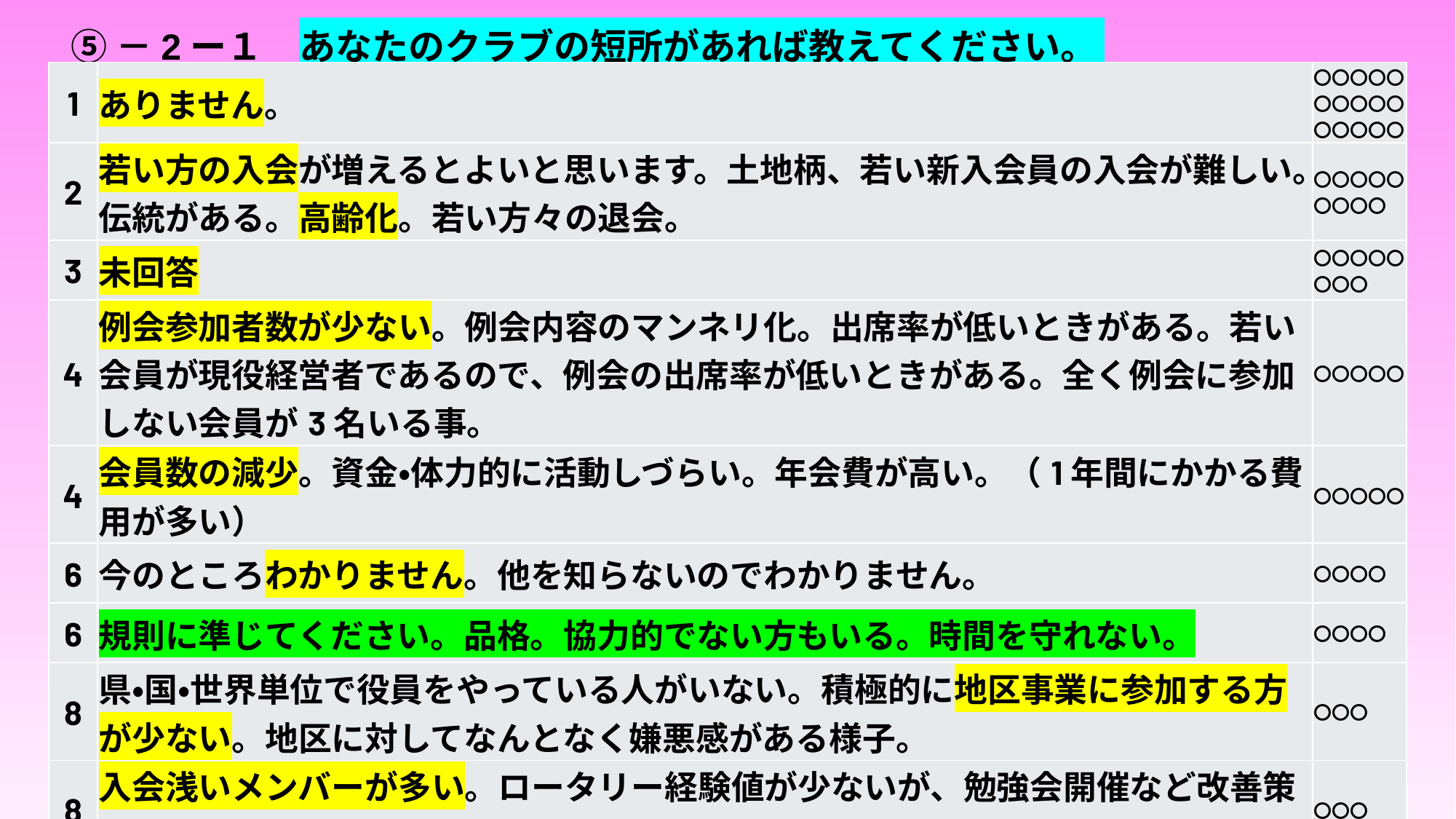

# ⑤－2ー１　あなたのクラブの短所があれば教えてください。
| 1 | ありません。 | 〇〇〇〇〇〇〇〇〇〇〇〇〇〇〇 |
| --- | --- | --- |
| 2 | 若い方の入会が増えるとよいと思います。土地柄、若い新入会員の入会が難しい。伝統がある。高齢化。若い方々の退会。 | 〇〇〇〇〇〇〇〇〇 |
| 3 | 未回答 | 〇〇〇〇〇〇〇〇 |
| 4 | 例会参加者数が少ない。例会内容のマンネリ化。出席率が低いときがある。若い会員が現役経営者であるので、例会の出席率が低いときがある。全く例会に参加しない会員が3名いる事。 | 〇〇〇〇〇 |
| 4 | 会員数の減少。資金・体力的に活動しづらい。年会費が高い。（1年間にかかる費用が多い） | 〇〇〇〇〇 |
| 6 | 今のところわかりません。他を知らないのでわかりません。 | 〇〇〇〇 |
| 6 | 規則に準じてください。品格。協力的でない方もいる。時間を守れない。 | 〇〇〇〇 |
| 8 | 県・国・世界単位で役員をやっている人がいない。積極的に地区事業に参加する方が少ない。地区に対してなんとなく嫌悪感がある様子。 | 〇〇〇 |
| 8 | 入会浅いメンバーが多い。ロータリー経験値が少ないが、勉強会開催など改善策はとられている。 | 〇〇〇 |
| 10 | 中心となるクラブの活動目標を確固たるものに出来ていない。 | 〇〇 |